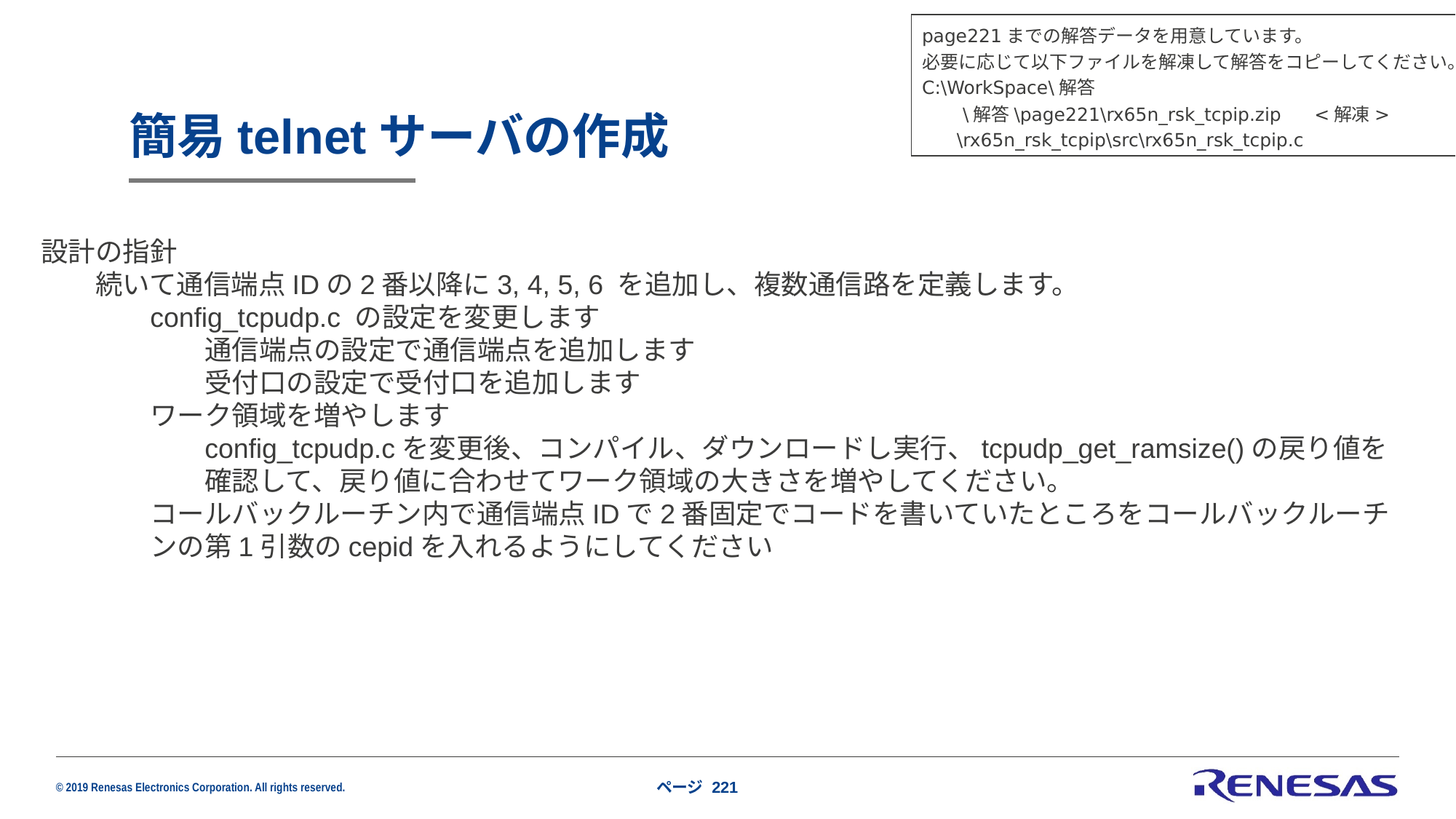

page221までの解答データを用意しています。
必要に応じて以下ファイルを解凍して解答をコピーしてください。
C:\WorkSpace\解答
　　\解答\page221\rx65n_rsk_tcpip.zip 　<解凍>
      \rx65n_rsk_tcpip\src\rx65n_rsk_tcpip.c
# 簡易telnetサーバの作成
設計の指針
続いて通信端点IDの2番以降に3, 4, 5, 6 を追加し、複数通信路を定義します。
config_tcpudp.c の設定を変更します
通信端点の設定で通信端点を追加します
受付口の設定で受付口を追加します
ワーク領域を増やします
config_tcpudp.cを変更後、コンパイル、ダウンロードし実行、tcpudp_get_ramsize()の戻り値を確認して、戻り値に合わせてワーク領域の大きさを増やしてください。
コールバックルーチン内で通信端点IDで2番固定でコードを書いていたところをコールバックルーチンの第1引数のcepidを入れるようにしてください
ページ 221